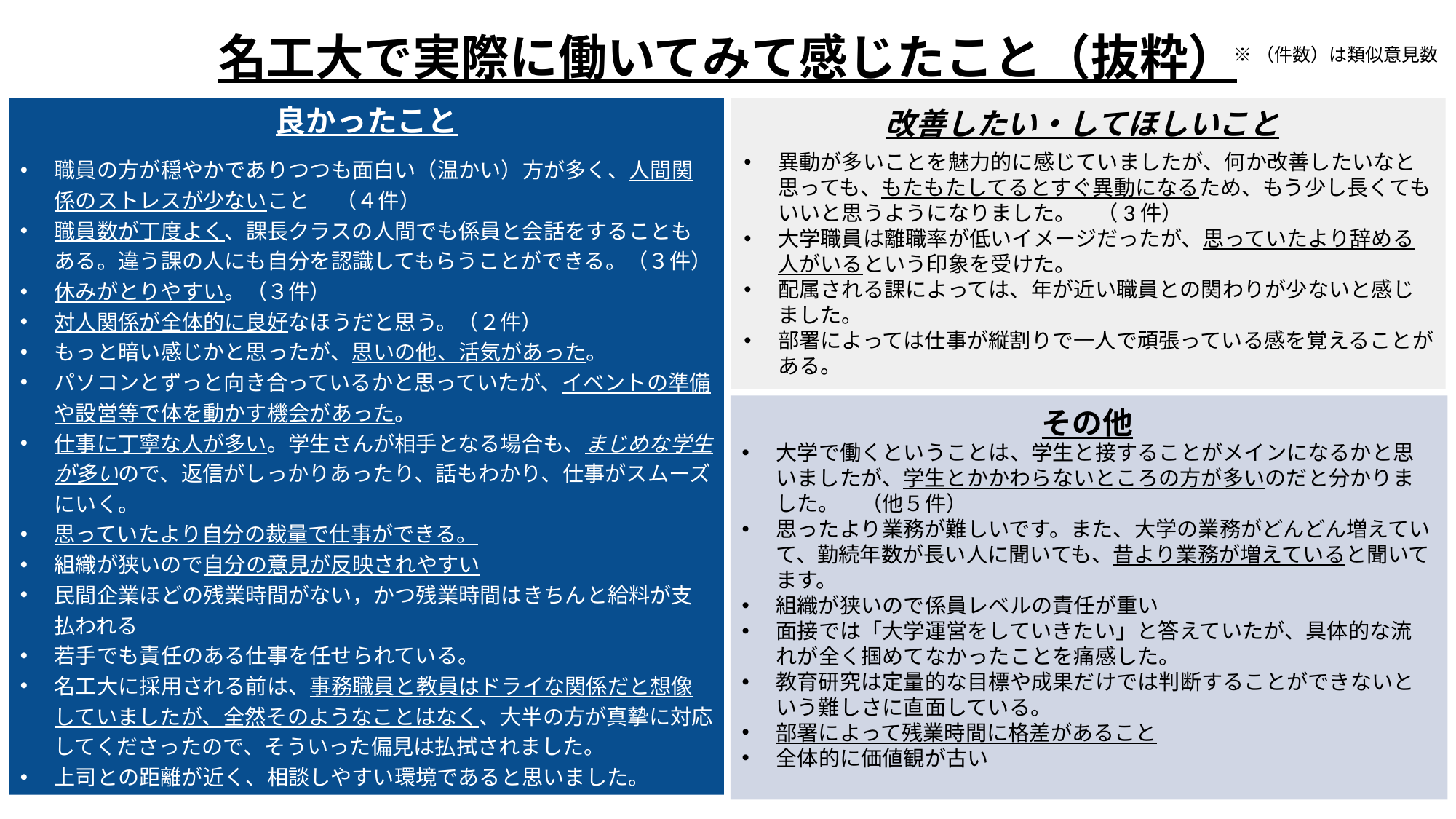

名工大で実際に働いてみて感じたこと（抜粋）
※（件数）は類似意見数
良かったこと

改善したい・してほしいこと
異動が多いことを魅力的に感じていましたが、何か改善したいなと思っても、もたもたしてるとすぐ異動になるため、もう少し長くてもいいと思うようになりました。　（3件）
大学職員は離職率が低いイメージだったが、思っていたより辞める人がいるという印象を受けた。
配属される課によっては、年が近い職員との関わりが少ないと感じました。
部署によっては仕事が縦割りで一人で頑張っている感を覚えることがある。
職員の方が穏やかでありつつも面白い（温かい）方が多く、人間関係のストレスが少ないこと　 （４件）
職員数が丁度よく、課長クラスの人間でも係員と会話をすることもある。違う課の人にも自分を認識してもらうことができる。（３件）
休みがとりやすい。（３件）
対人関係が全体的に良好なほうだと思う。（２件）
もっと暗い感じかと思ったが、思いの他、活気があった。
パソコンとずっと向き合っているかと思っていたが、イベントの準備や設営等で体を動かす機会があった。
仕事に丁寧な人が多い。学生さんが相手となる場合も、まじめな学生が多いので、返信がしっかりあったり、話もわかり、仕事がスムーズにいく。
思っていたより自分の裁量で仕事ができる。
組織が狭いので自分の意見が反映されやすい
民間企業ほどの残業時間がない，かつ残業時間はきちんと給料が支払われる
若手でも責任のある仕事を任せられている。
名工大に採用される前は、事務職員と教員はドライな関係だと想像していましたが、全然そのようなことはなく、大半の方が真摯に対応してくださったので、そういった偏見は払拭されました。
上司との距離が近く、相談しやすい環境であると思いました。

その他
大学で働くということは、学生と接することがメインになるかと思いましたが、学生とかかわらないところの方が多いのだと分かりました。　（他５件）
思ったより業務が難しいです。また、大学の業務がどんどん増えていて、勤続年数が長い人に聞いても、昔より業務が増えていると聞いてます。
組織が狭いので係員レベルの責任が重い
面接では「大学運営をしていきたい」と答えていたが、具体的な流れが全く掴めてなかったことを痛感した。
教育研究は定量的な目標や成果だけでは判断することができないという難しさに直面している。
部署によって残業時間に格差があること
全体的に価値観が古い

9